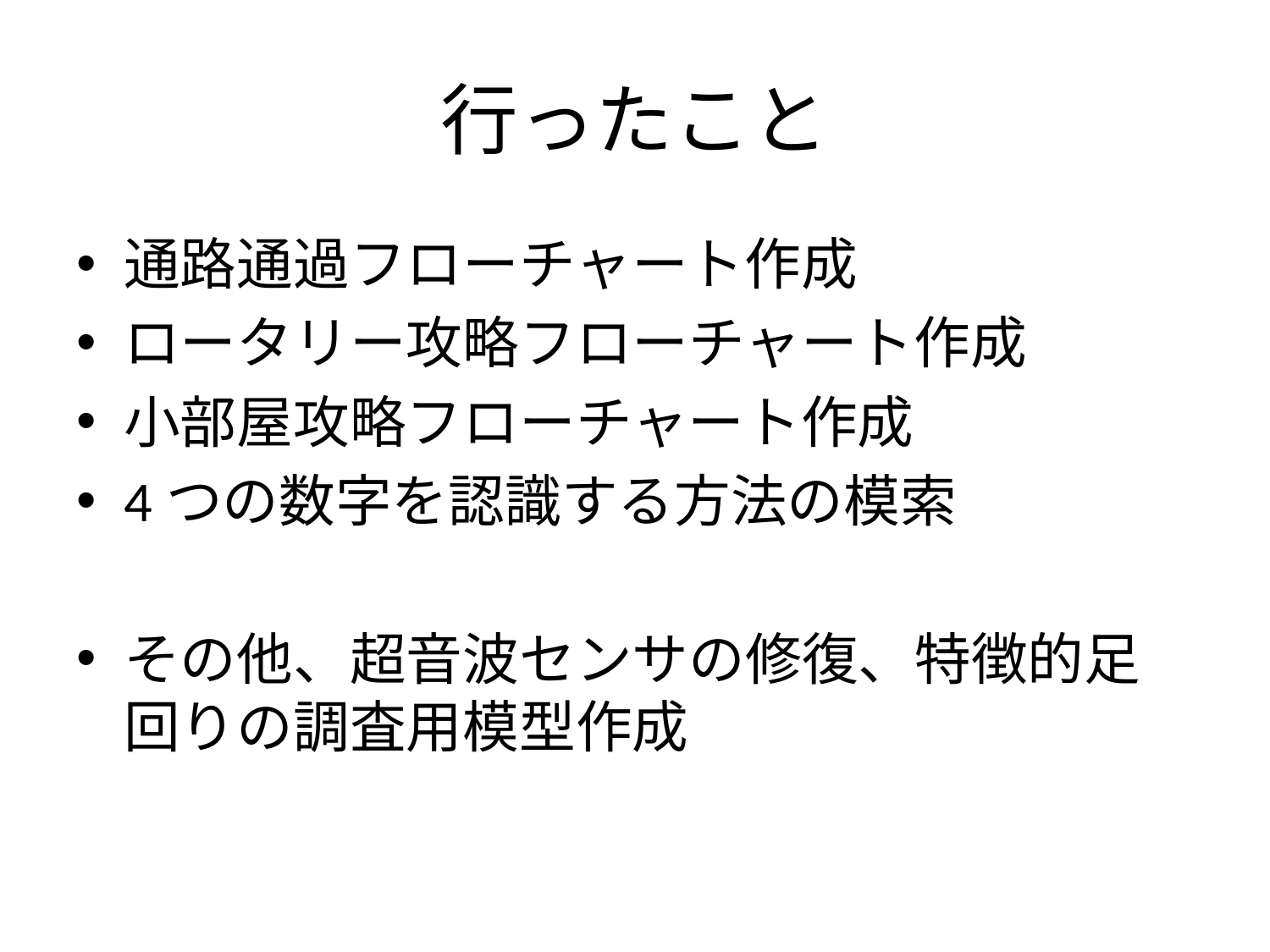

# 行ったこと
通路通過フローチャート作成
ロータリー攻略フローチャート作成
小部屋攻略フローチャート作成
4つの数字を認識する方法の模索

その他、超音波センサの修復、特徴的足回りの調査用模型作成